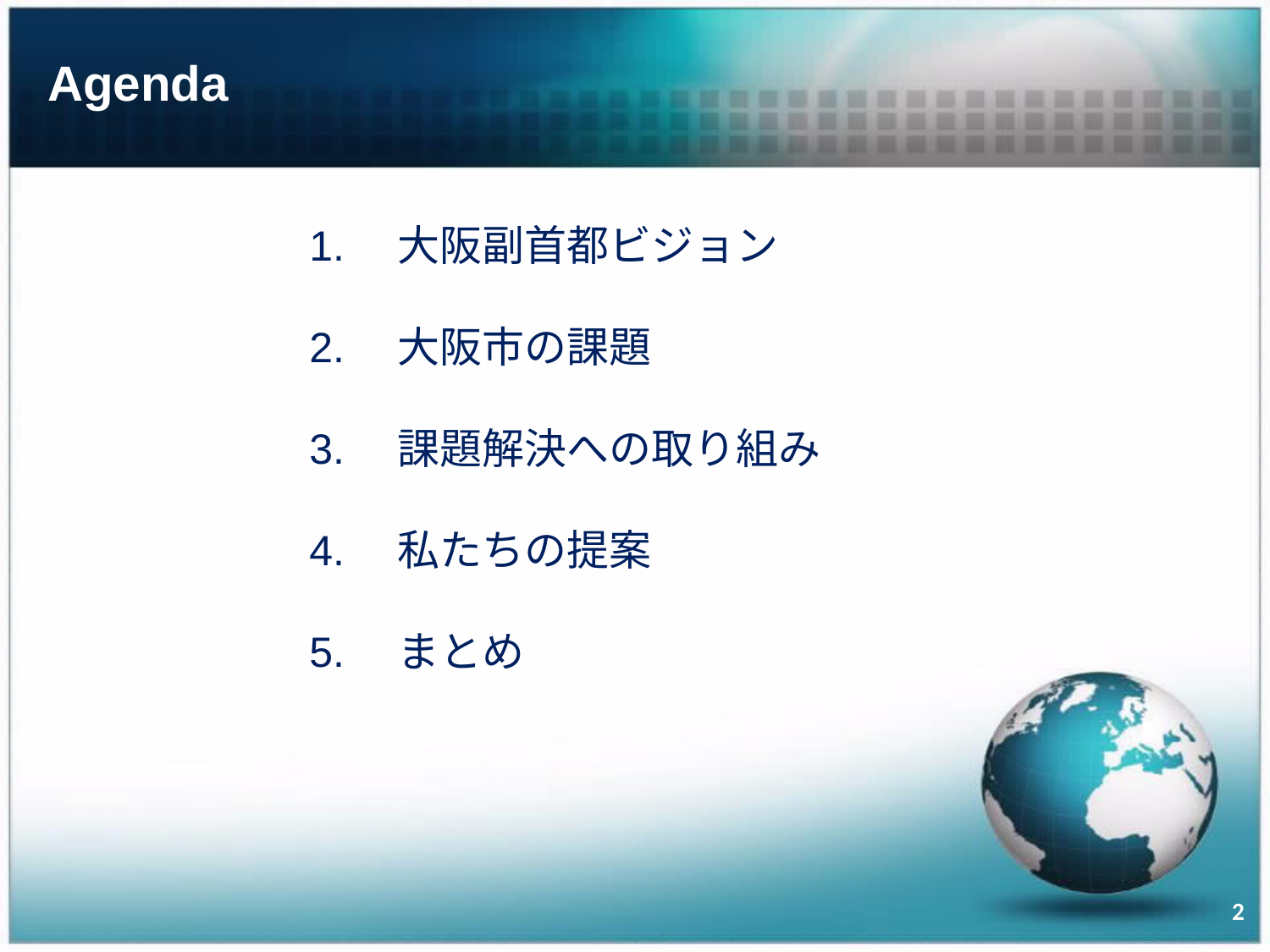

# Agenda
1.　大阪副首都ビジョン

2.　大阪市の課題

3.　課題解決への取り組み

4.　私たちの提案

5.　まとめ

2